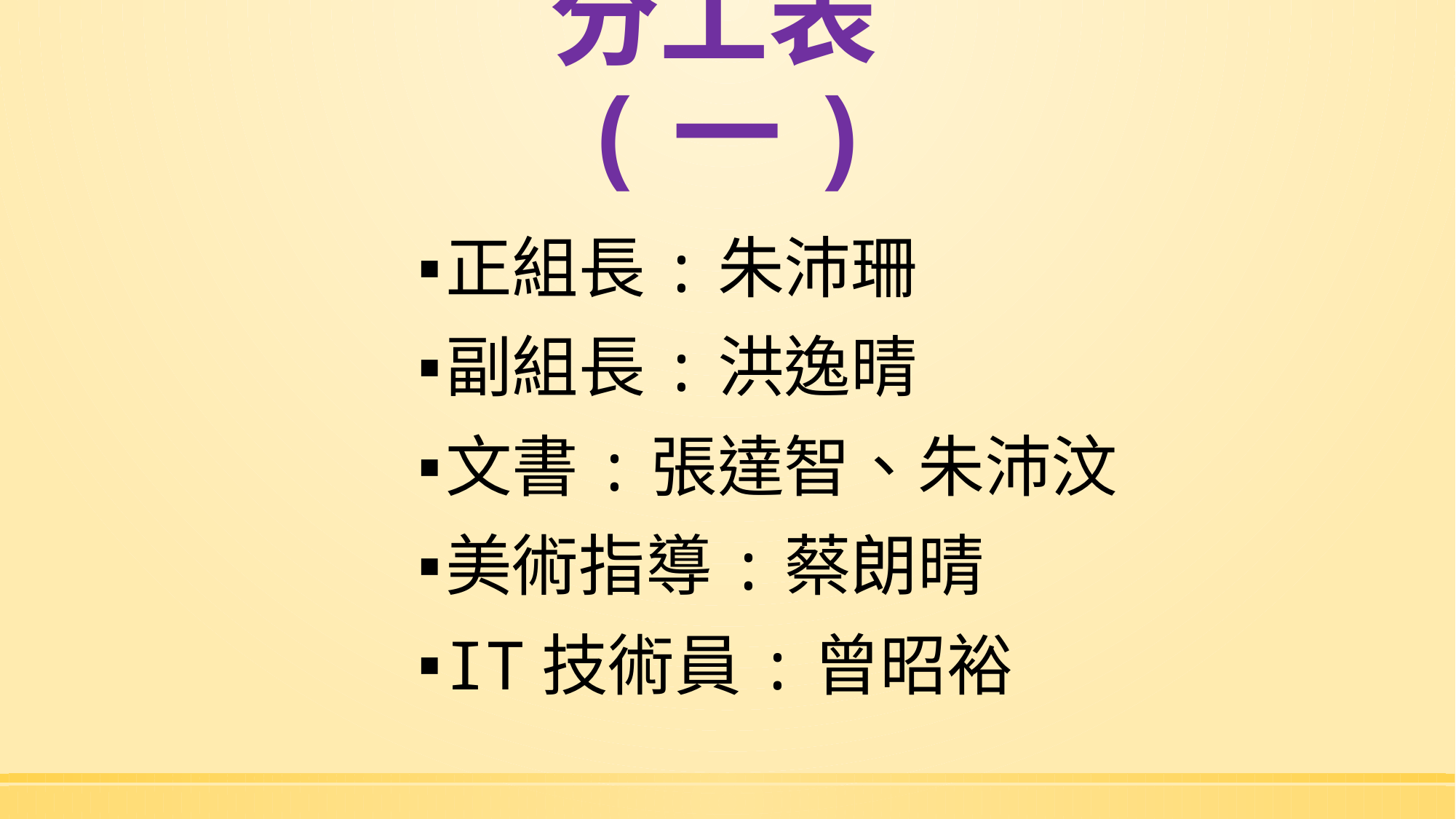

# 分工表(一)
正組長:朱沛珊
副組長:洪逸晴
文書:張達智、朱沛汶
美術指導:蔡朗晴
IT技術員:曾昭裕